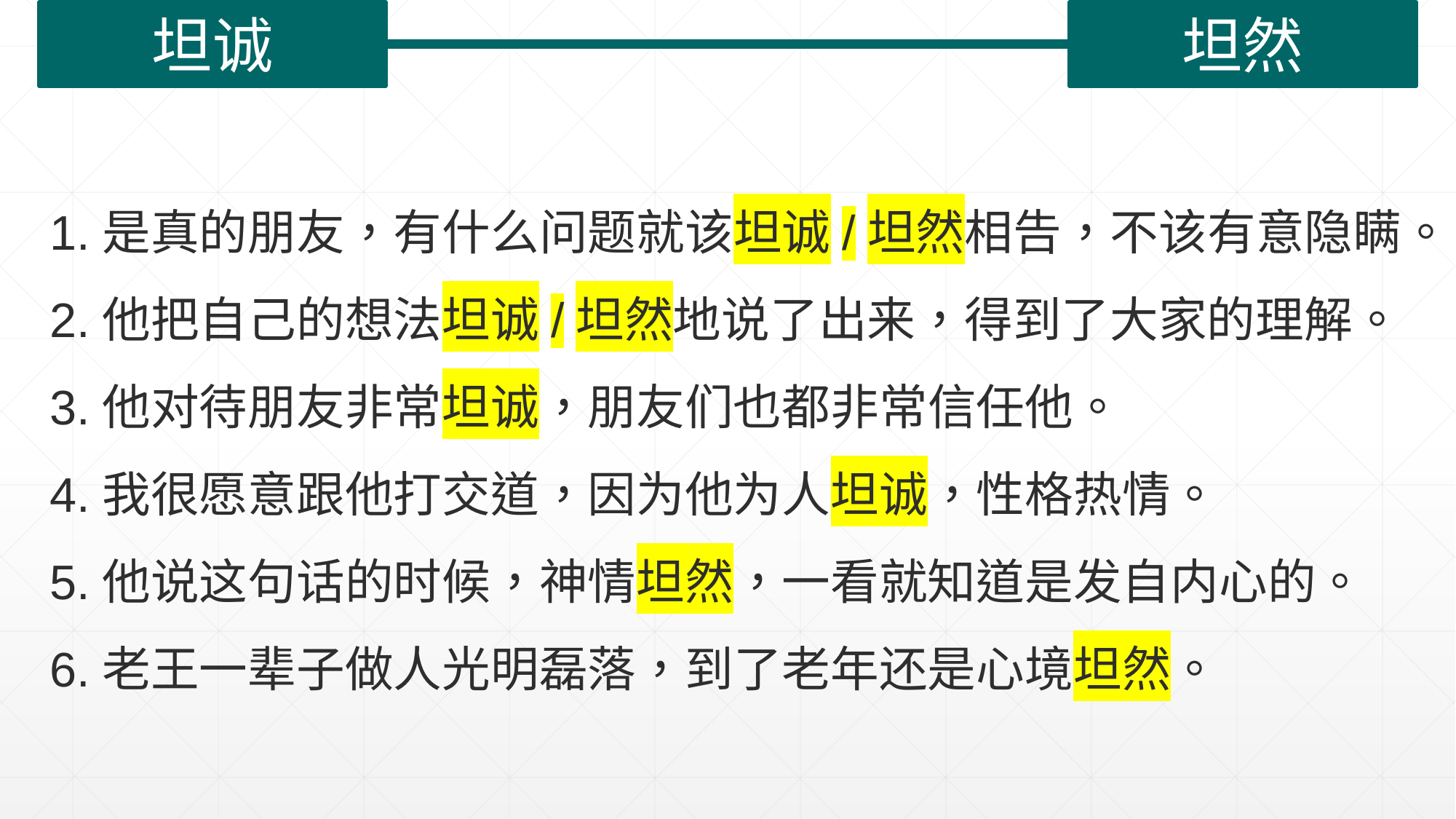

坦诚
坦然
|  |
| --- |
1.是真的朋友，有什么问题就该坦诚/坦然相告，不该有意隐瞒。
2.他把自己的想法坦诚/坦然地说了出来，得到了大家的理解。
3.他对待朋友非常坦诚，朋友们也都非常信任他。
4.我很愿意跟他打交道，因为他为人坦诚，性格热情。
5.他说这句话的时候，神情坦然，一看就知道是发自内心的。
6.老王一辈子做人光明磊落，到了老年还是心境坦然。